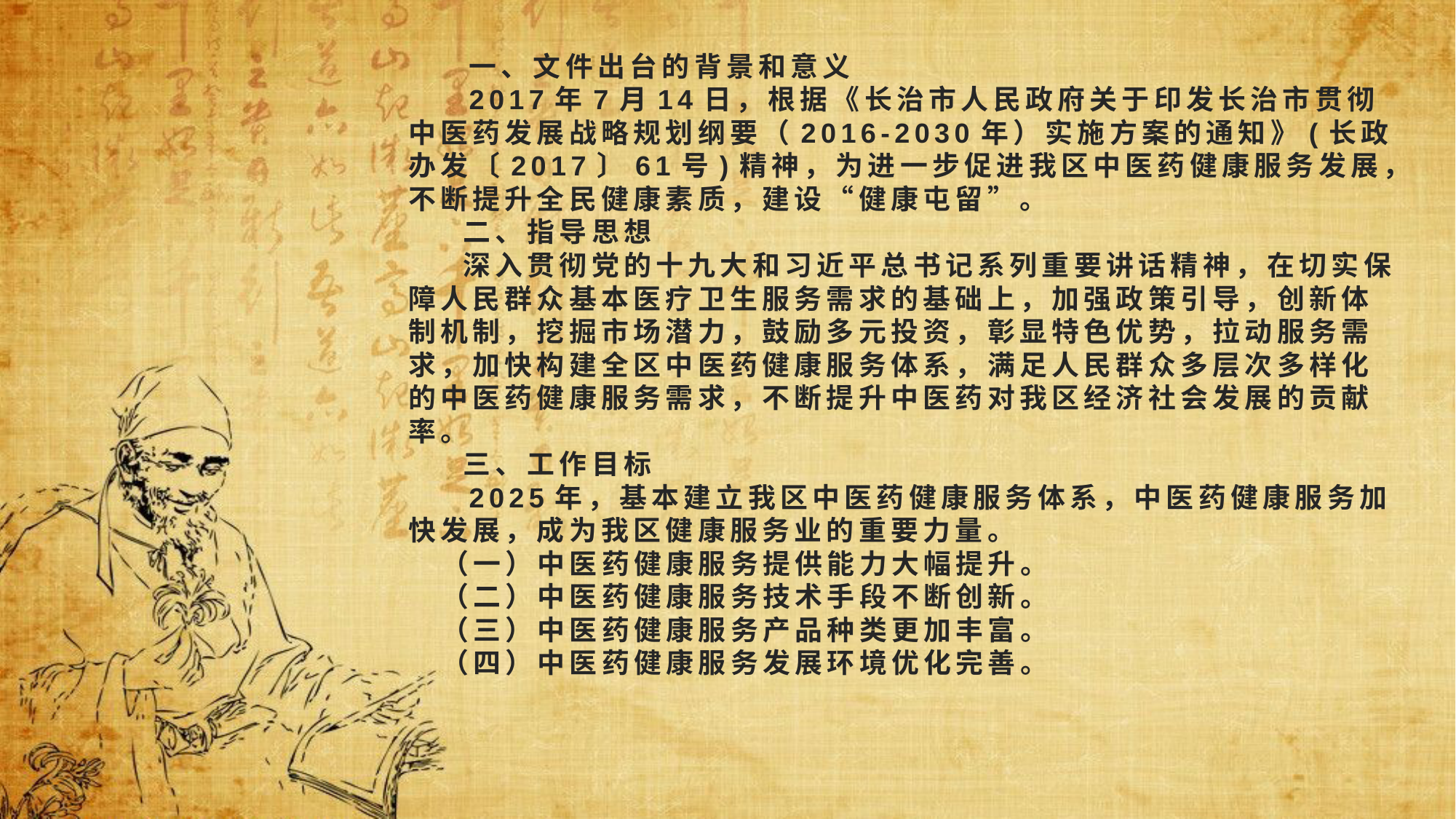

# 一、文件出台的背景和意义 2017年7月14日，根据《长治市人民政府关于印发长治市贯彻中医药发展战略规划纲要（2016-2030年）实施方案的通知》(长政办发〔2017〕61号)精神，为进一步促进我区中医药健康服务发展，不断提升全民健康素质，建设“健康屯留”。 二、指导思想 深入贯彻党的十九大和习近平总书记系列重要讲话精神，在切实保障人民群众基本医疗卫生服务需求的基础上，加强政策引导，创新体制机制，挖掘市场潜力，鼓励多元投资，彰显特色优势，拉动服务需求，加快构建全区中医药健康服务体系，满足人民群众多层次多样化的中医药健康服务需求，不断提升中医药对我区经济社会发展的贡献率。 三、工作目标 2025年，基本建立我区中医药健康服务体系，中医药健康服务加快发展，成为我区健康服务业的重要力量。 （一）中医药健康服务提供能力大幅提升。 （二）中医药健康服务技术手段不断创新。 （三）中医药健康服务产品种类更加丰富。 （四）中医药健康服务发展环境优化完善。